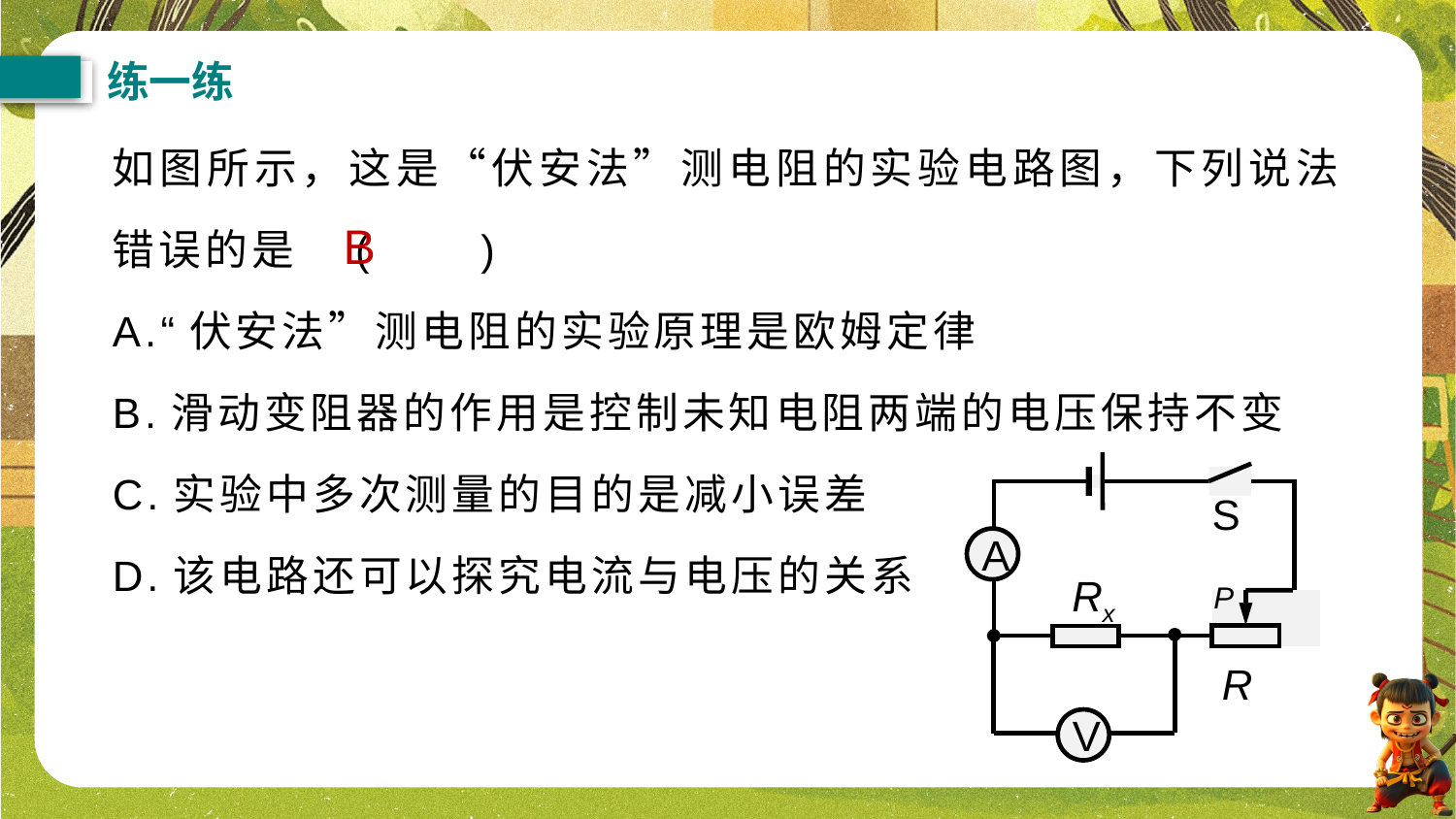

练一练

如图所示，这是“伏安法”测电阻的实验电路图，下列说法错误的是　(　   )
A.“伏安法”测电阻的实验原理是欧姆定律
B.滑动变阻器的作用是控制未知电阻两端的电压保持不变
C.实验中多次测量的目的是减小误差
D.该电路还可以探究电流与电压的关系
B

S
A

Rx
P

R
V